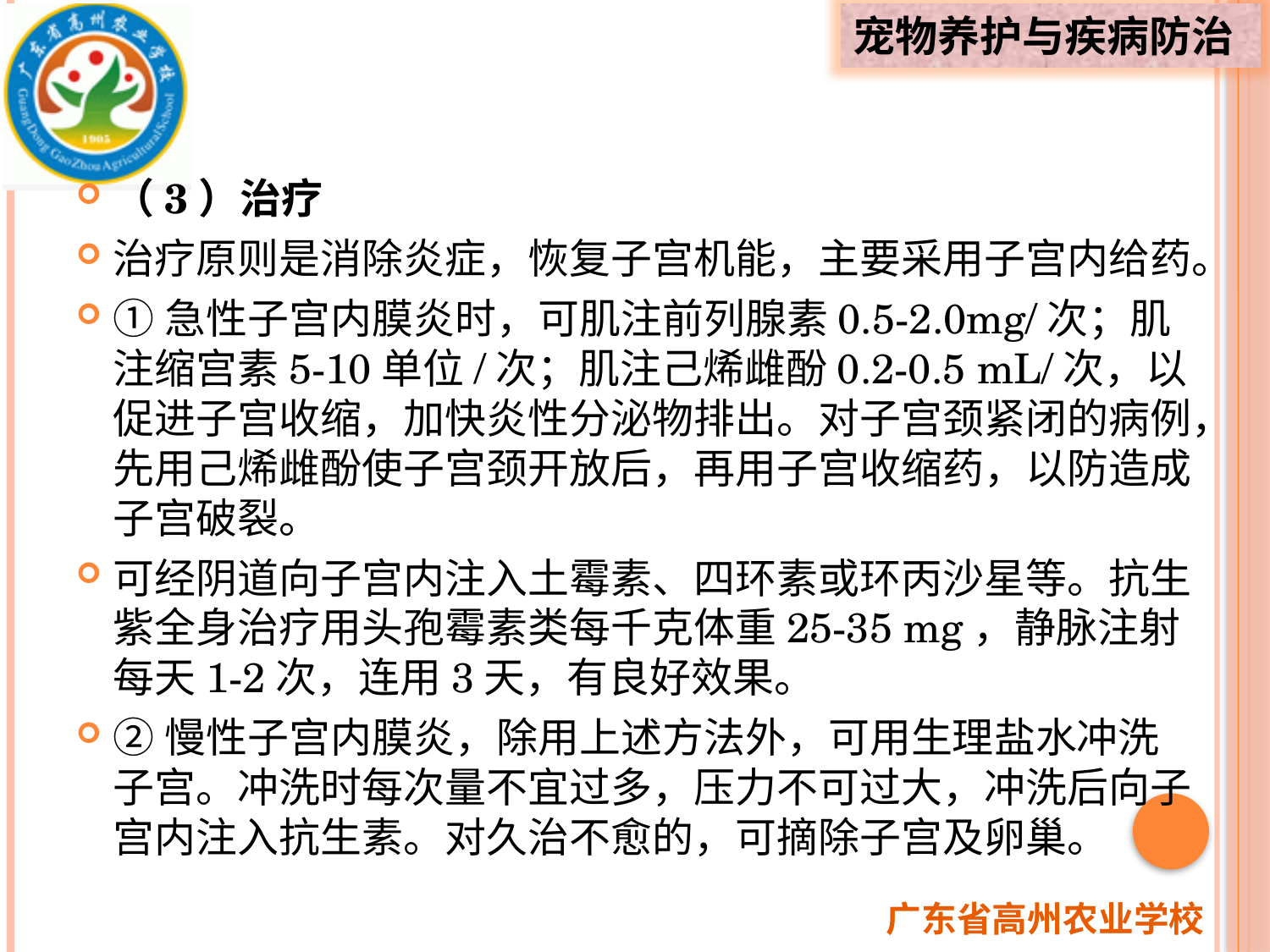

（3）治疗
治疗原则是消除炎症，恢复子宫机能，主要采用子宫内给药。
①急性子宫内膜炎时，可肌注前列腺素0.5-2.0mg/次；肌注缩宫素5-10单位/次；肌注己烯雌酚0.2-0.5 mL/次，以促进子宫收缩，加快炎性分泌物排出。对子宫颈紧闭的病例，先用己烯雌酚使子宫颈开放后，再用子宫收缩药，以防造成子宫破裂。
可经阴道向子宫内注入土霉素、四环素或环丙沙星等。抗生紫全身治疗用头孢霉素类每千克体重25-35 mg，静脉注射每天1-2次，连用3天，有良好效果。
②慢性子宫内膜炎，除用上述方法外，可用生理盐水冲洗子宫。冲洗时每次量不宜过多，压力不可过大，冲洗后向子宫内注入抗生素。对久治不愈的，可摘除子宫及卵巢。